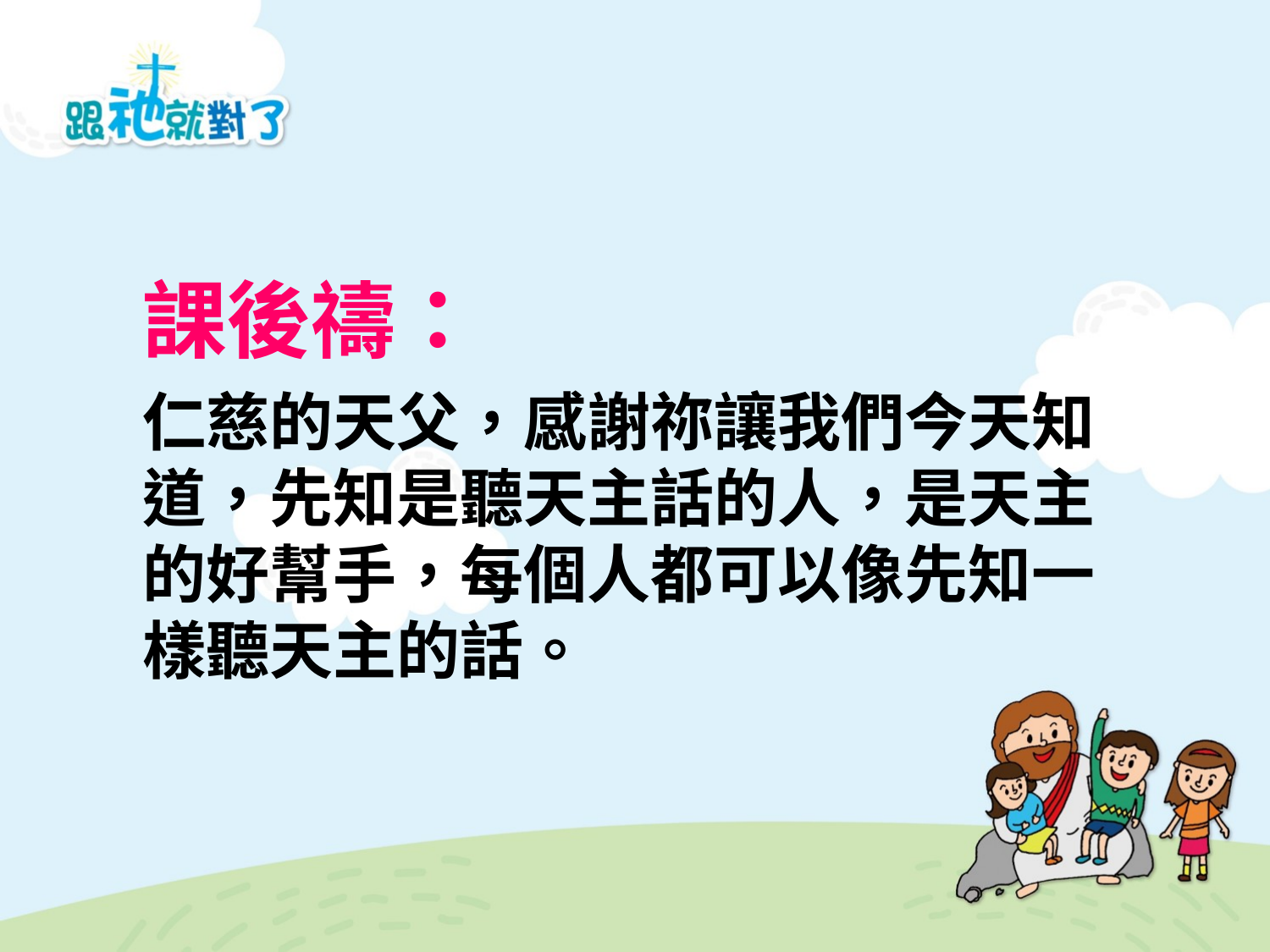

課後禱：
仁慈的天父，感謝祢讓我們今天知道，先知是聽天主話的人，是天主的好幫手，每個人都可以像先知一樣聽天主的話。